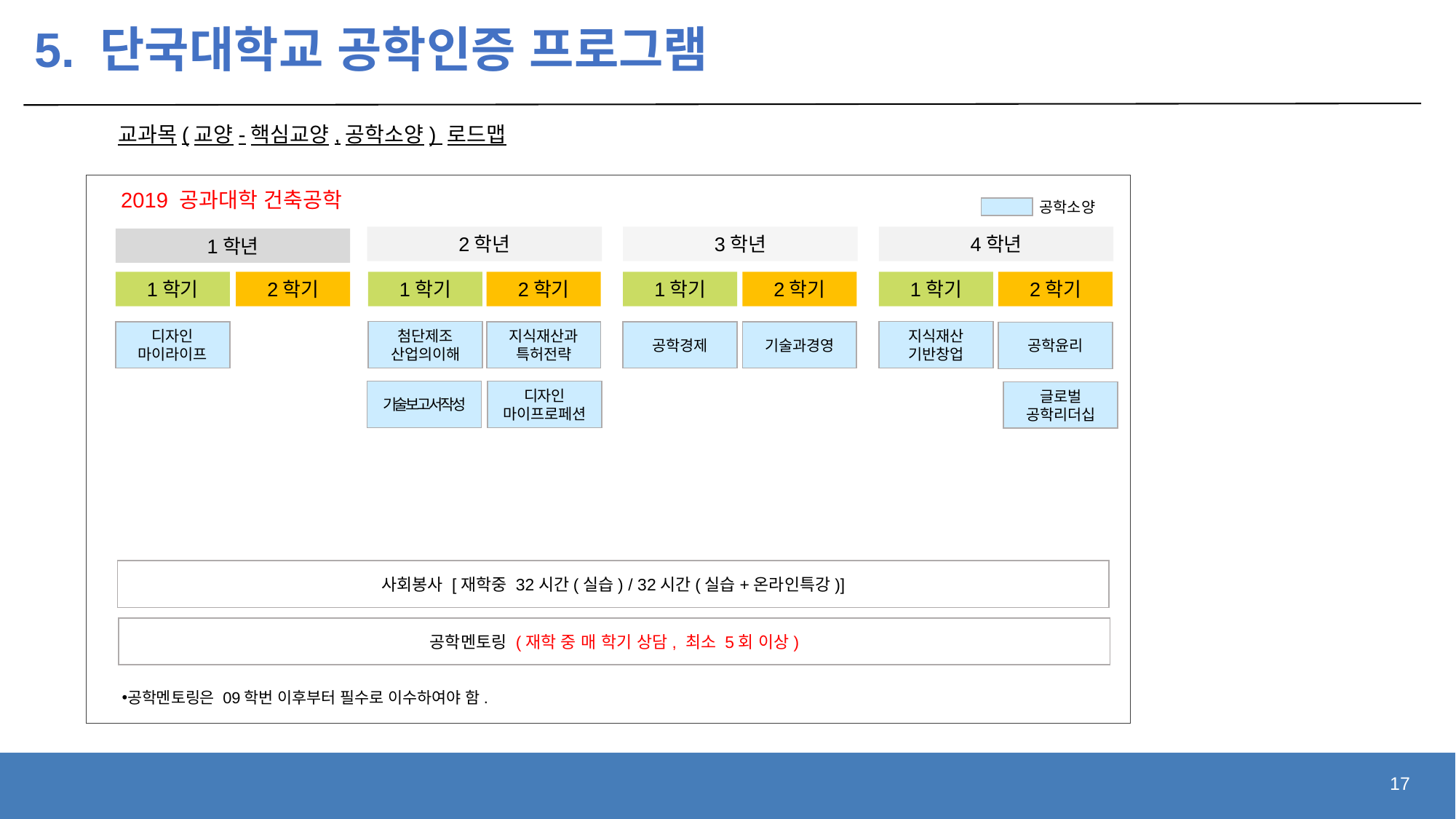

# 5. 단국대학교 공학인증 프로그램
교과목(교양-핵심교양,공학소양) 로드맵

2019 공과대학 건축공학

공학소양

2학년
3학년
4학년
1학년
1학기
2학기
1학기
2학기
1학기
2학기
1학기
2학기
첨단제조
산업의이해
지식재산
기반창업
지식재산과
특허전략
공학경제
기술과경영
디자인
마이라이프
공학윤리
디자인
마이프로페션
기술보고서작성
글로벌
공학리더십
사회봉사 [재학중 32시간(실습) / 32시간(실습+온라인특강)]
공학멘토링 (재학 중 매 학기 상담, 최소 5회 이상)
공학멘토링은 09학번 이후부터 필수로 이수하여야 함.
17